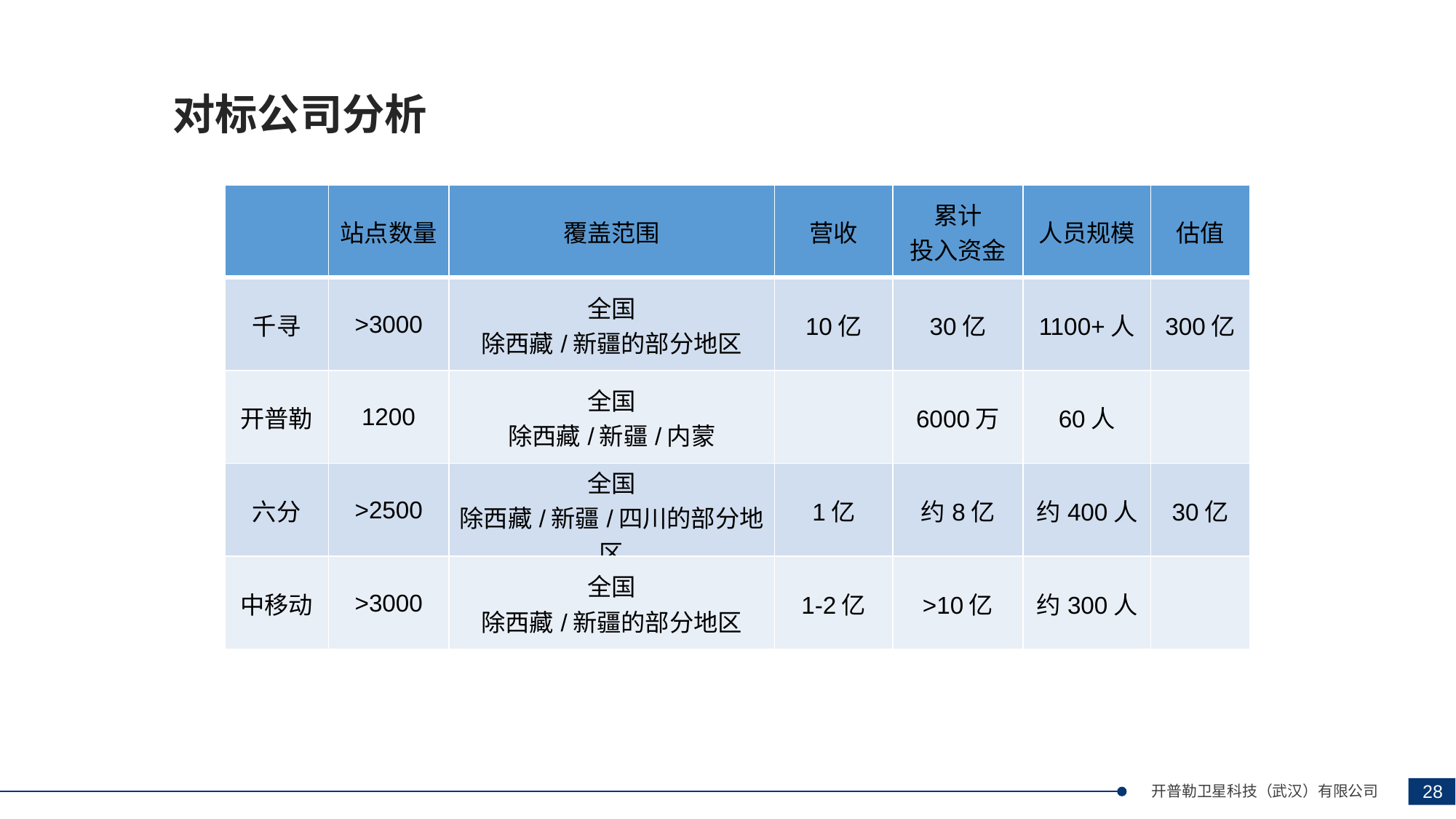

对标公司分析
|  | 站点数量 | 覆盖范围 | 营收 | 累计 投入资金 | 人员规模 | 估值 |
| --- | --- | --- | --- | --- | --- | --- |
| 千寻 | >3000 | 全国 除西藏/新疆的部分地区 | 10亿 | 30亿 | 1100+人 | 300亿 |
| 开普勒 | 1200 | 全国 除西藏/新疆/内蒙 |  | 6000万 | 60人 |  |
| 六分 | >2500 | 全国 除西藏/新疆/四川的部分地区 | 1亿 | 约8亿 | 约400人 | 30亿 |
| 中移动 | >3000 | 全国 除西藏/新疆的部分地区 | 1-2亿 | >10亿 | 约300人 |  |